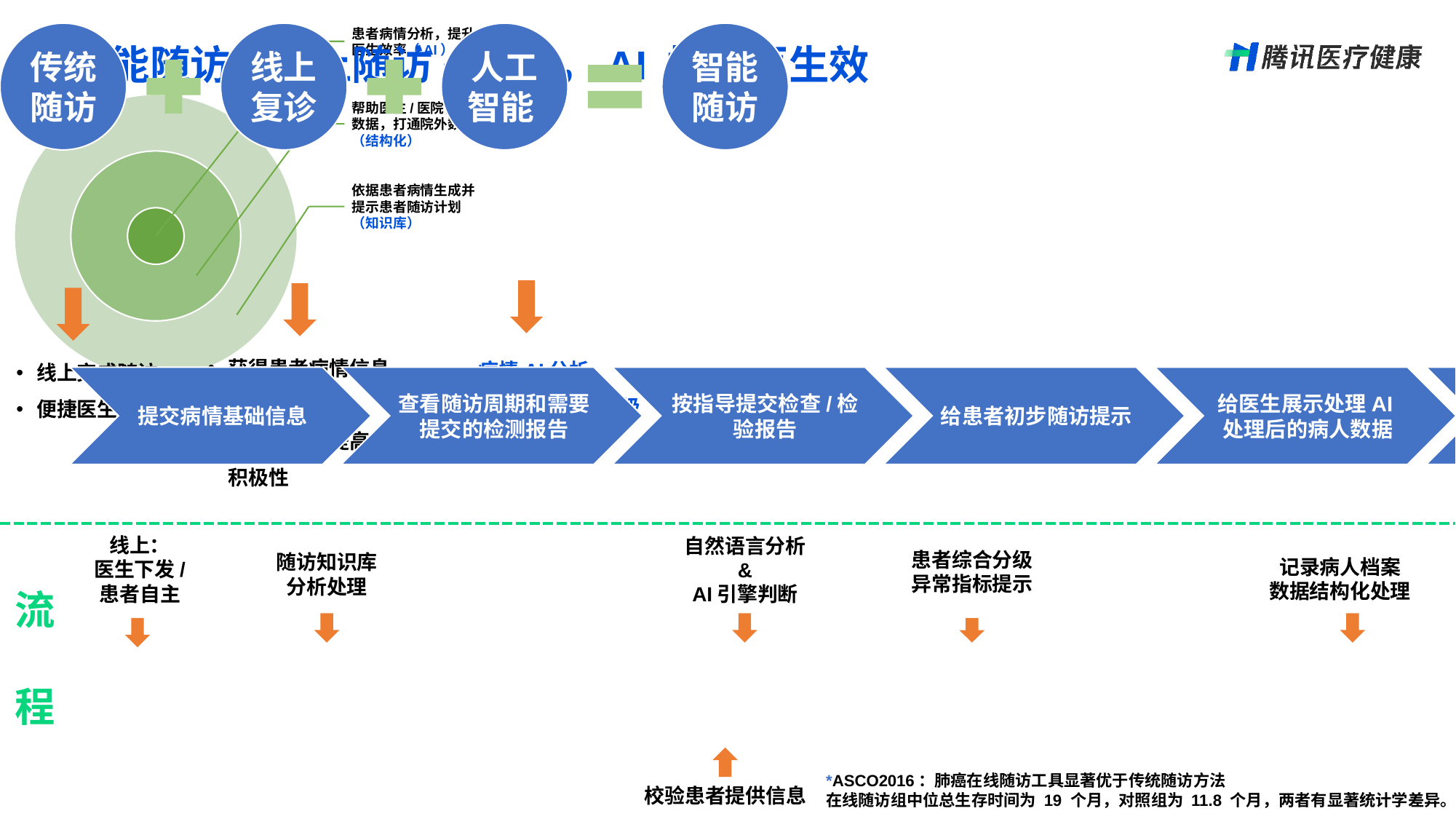

智能随访：线上随访+复查，AI 提升医生效率
患者病情分析，提升医生效率（AI）
帮助医生/医院管理数据，打通院外数据（结构化）
依据患者病情生成并提示患者随访计划（知识库）
传统
随访

线上
复诊

人工
智能

智能
随访

获得患者病情信息
患者报告解读
便捷患者，提高患者积极性
病情AI分析
患者标签分类分级
提升随访效率
线上完成随访
便捷医生
线上：
医生下发/
患者自主
自然语言分析
&
AI引擎判断
患者综合分级
异常指标提示
随访知识库
分析处理
记录病人档案
数据结构化处理

提交病情基础信息
查看随访周期和需要提交的检测报告
按指导提交检查/检验报告
给患者初步随访提示
给医生展示处理AI处理后的病人数据
返回患者医生确认后的随访建议

校验患者提供信息
流

程
*ASCO2016：肺癌在线随访工具显著优于传统随访方法
在线随访组中位总生存时间为 19 个月，对照组为 11.8 个月，两者有显著统计学差异。
19